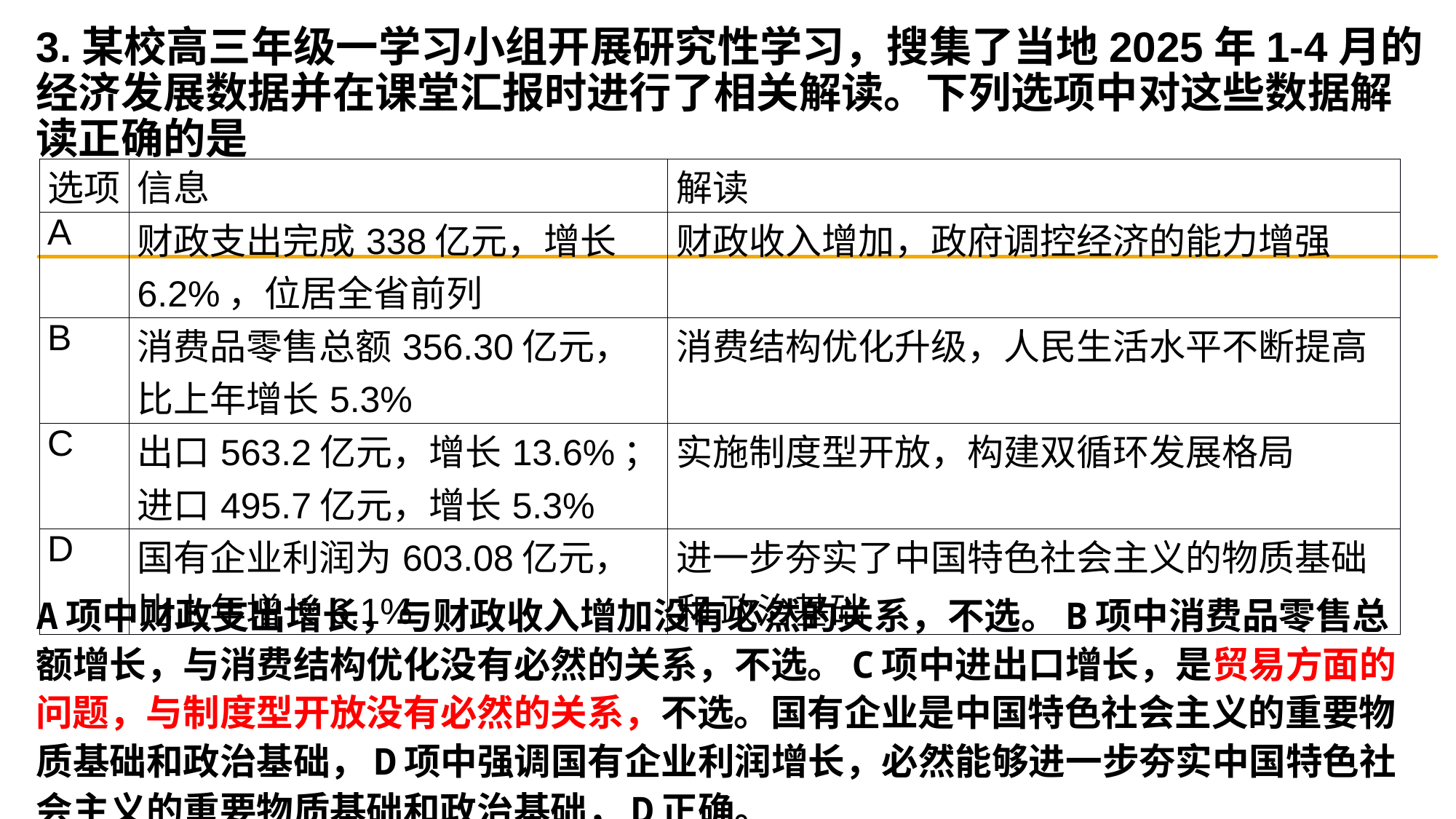

# 3.某校高三年级一学习小组开展研究性学习，搜集了当地2025年1-4月的经济发展数据并在课堂汇报时进行了相关解读。下列选项中对这些数据解读正确的是
| 选项 | 信息 | 解读 |
| --- | --- | --- |
| A | 财政支出完成338亿元，增长6.2%，位居全省前列 | 财政收入增加，政府调控经济的能力增强 |
| B | 消费品零售总额356.30亿元，比上年增长5.3% | 消费结构优化升级，人民生活水平不断提高 |
| C | 出口563.2亿元，增长13.6%；进口495.7亿元，增长5.3% | 实施制度型开放，构建双循环发展格局 |
| D | 国有企业利润为603.08亿元，比上年增长6.1% | 进一步夯实了中国特色社会主义的物质基础和 政治基础 |
A项中财政支出增长，与财政收入增加没有必然的关系，不选。B项中消费品零售总额增长，与消费结构优化没有必然的关系，不选。C项中进出口增长，是贸易方面的问题，与制度型开放没有必然的关系，不选。国有企业是中国特色社会主义的重要物质基础和政治基础，D项中强调国有企业利润增长，必然能够进一步夯实中国特色社会主义的重要物质基础和政治基础，D正确。